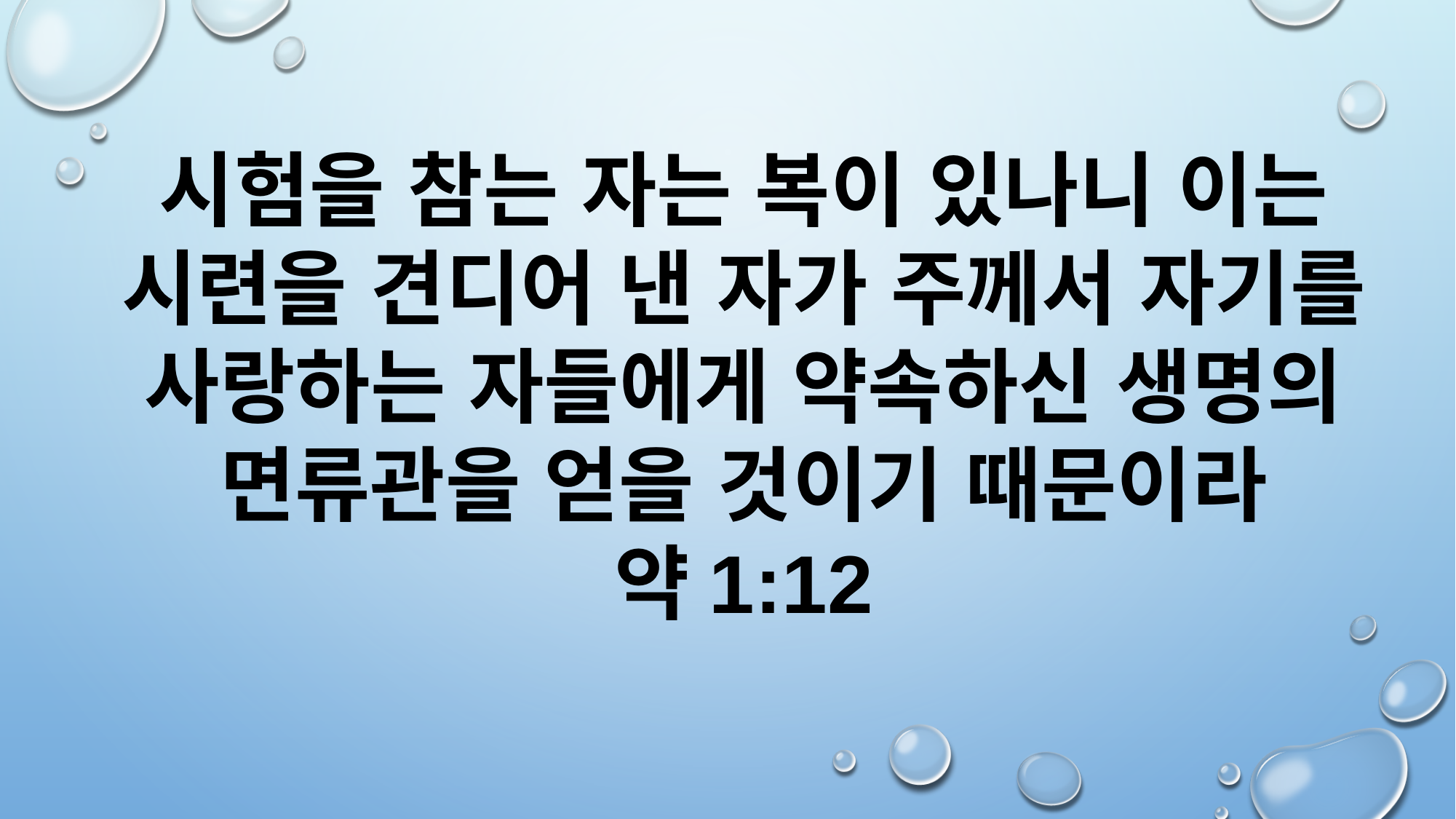

시험을 참는 자는 복이 있나니 이는 시련을 견디어 낸 자가 주께서 자기를 사랑하는 자들에게 약속하신 생명의 면류관을 얻을 것이기 때문이라
약1:12